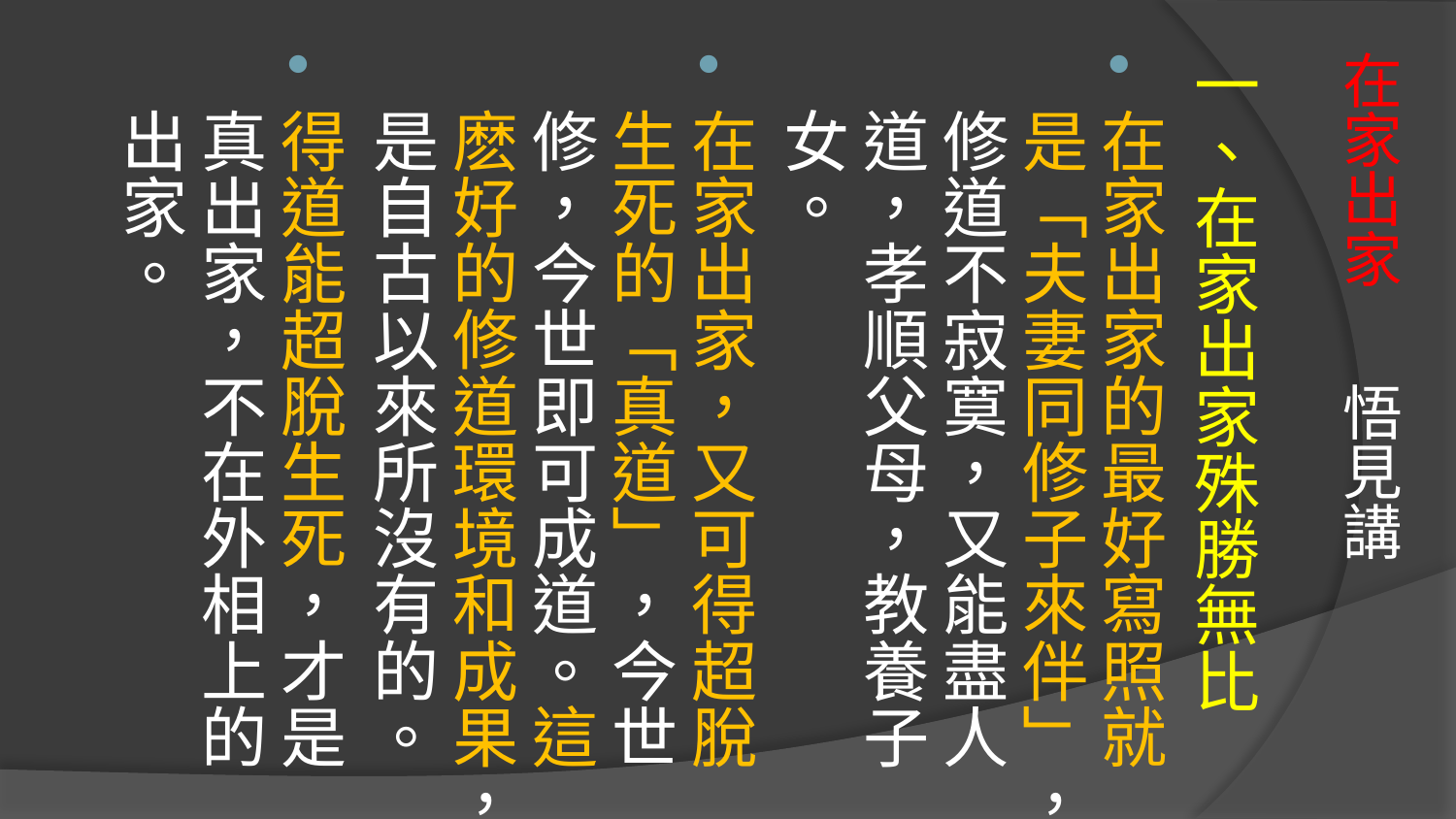

一、在家出家殊勝無比
在家出家的最好寫照就是「夫妻同修子來伴」，修道不寂寞，又能盡人道，孝順父母，教養子女。
在家出家，又可得超脫生死的「真道」，今世修，今世即可成道。這麽好的修道環境和成果，是自古以來所沒有的。
得道能超脫生死，才是真出家，不在外相上的出家。

# 在家出家       悟見講